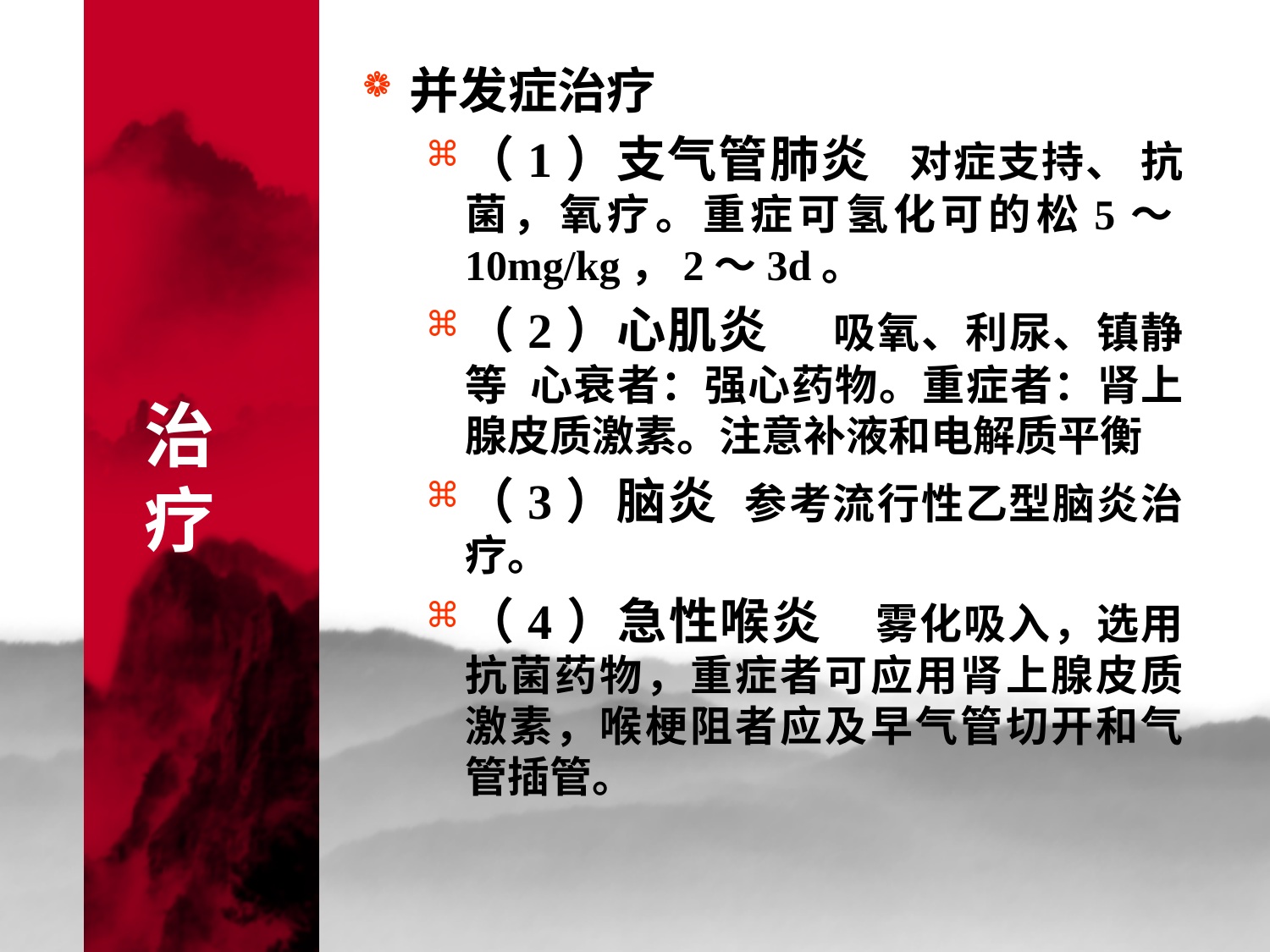

# 治 疗
并发症治疗
（1）支气管肺炎   对症支持、 抗菌，氧疗。重症可氢化可的松5～10mg/kg，2～3d。
（2）心肌炎     吸氧、利尿、镇静等  心衰者：强心药物。重症者：肾上腺皮质激素。注意补液和电解质平衡
（3）脑炎  参考流行性乙型脑炎治疗。
（4）急性喉炎    雾化吸入，选用抗菌药物，重症者可应用肾上腺皮质激素，喉梗阻者应及早气管切开和气管插管。